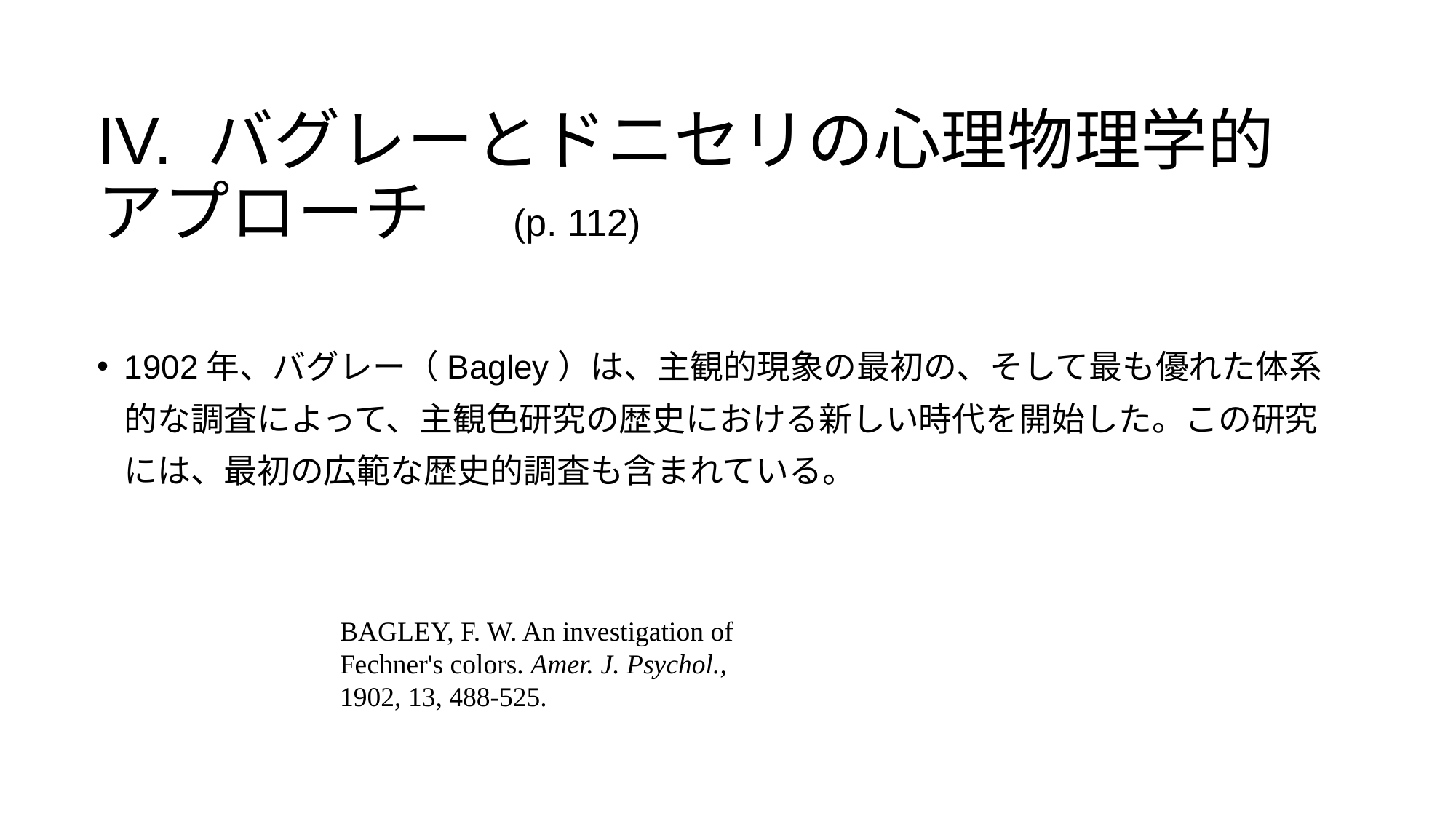

# IV. バグレーとドニセリの心理物理学的アプローチ　(p. 112)
1902年、バグレー（Bagley）は、主観的現象の最初の、そして最も優れた体系的な調査によって、主観色研究の歴史における新しい時代を開始した。この研究には、最初の広範な歴史的調査も含まれている。

BAGLEY, F. W. An investigation of
Fechner's colors. Amer. J. Psychol.,
1902, 13, 488-525.